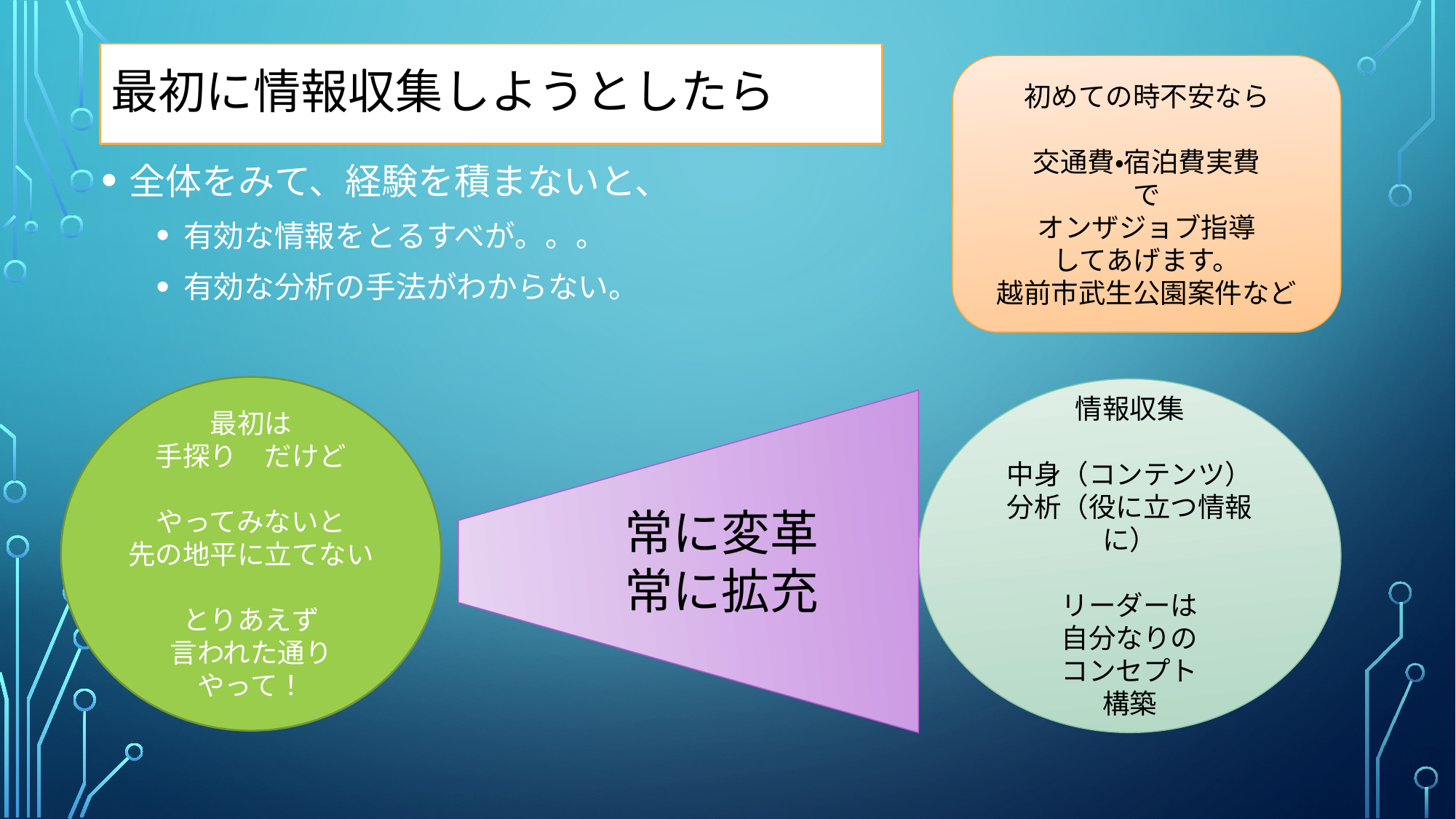

# 最初に情報収集しようとしたら
初めての時不安なら

交通費・宿泊費実費
で
オンザジョブ指導
してあげます。
越前市武生公園案件など
全体をみて、経験を積まないと、
有効な情報をとるすべが。。。
有効な分析の手法がわからない。

最初は
手探り　だけど

やってみないと
先の地平に立てない

とりあえず
言われた通り
やって！
情報収集

中身（コンテンツ）
分析（役に立つ情報に）

リーダーは
自分なりの
コンセプト
構築
常に変革
常に拡充